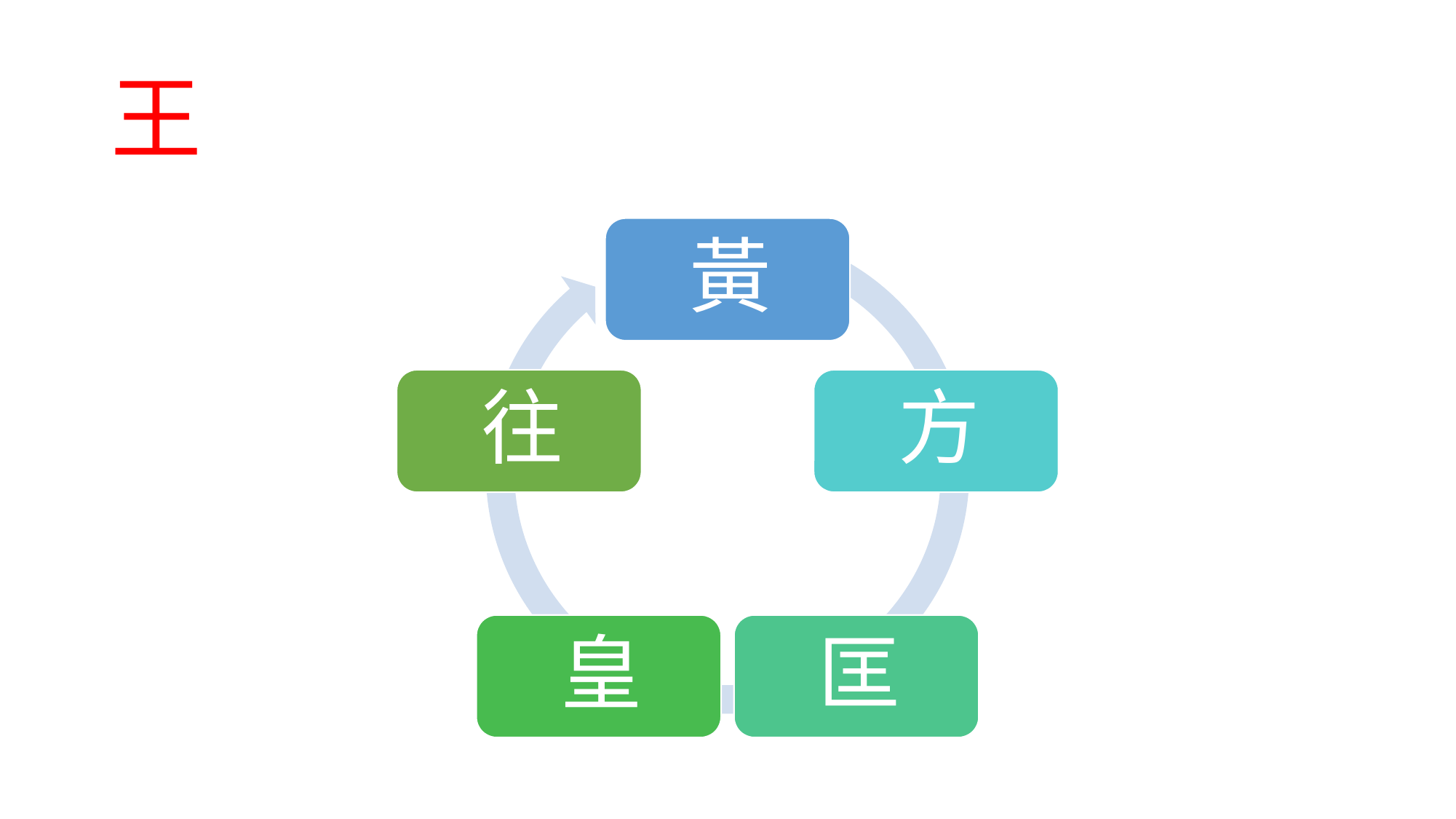

# 王
黃
方
匡
皇
往